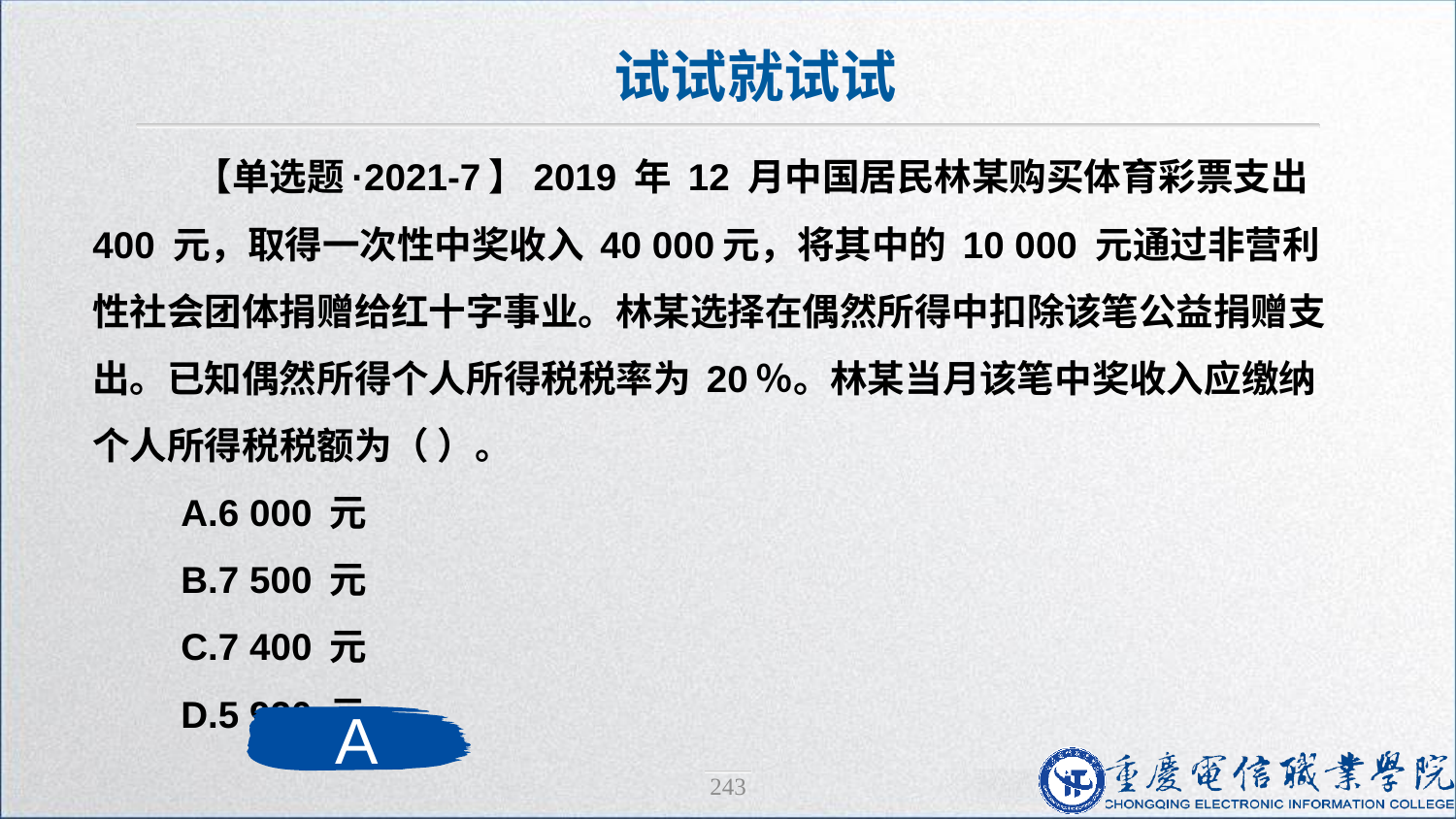

试试就试试
  【单选题·2021-7】2019 年 12 月中国居民林某购买体育彩票支出 400 元，取得一次性中奖收入 40 000元，将其中的 10 000 元通过非营利性社会团体捐赠给红十字事业。林某选择在偶然所得中扣除该笔公益捐赠支出。已知偶然所得个人所得税税率为 20％。林某当月该笔中奖收入应缴纳个人所得税税额为（ ）。
 A.6 000 元
 B.7 500 元
 C.7 400 元
 D.5 920 元

A
243